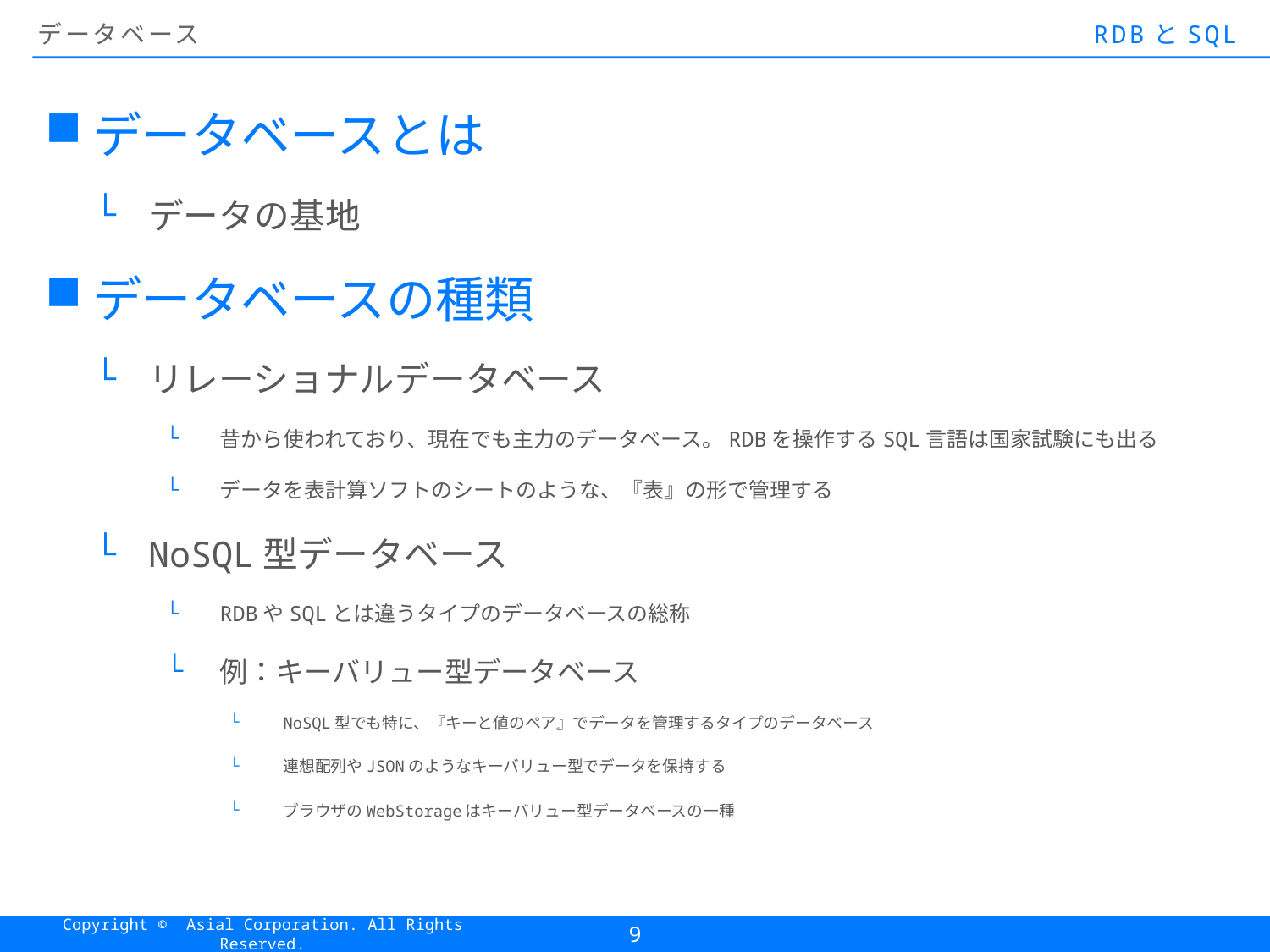

# データベース
RDBとSQL
データベースとは
データの基地
データベースの種類
リレーショナルデータベース
昔から使われており、現在でも主力のデータベース。RDBを操作するSQL言語は国家試験にも出る
データを表計算ソフトのシートのような、『表』の形で管理する
NoSQL型データベース
RDBやSQLとは違うタイプのデータベースの総称
例：キーバリュー型データベース
NoSQL型でも特に、『キーと値のペア』でデータを管理するタイプのデータベース
連想配列やJSONのようなキーバリュー型でデータを保持する
ブラウザのWebStorageはキーバリュー型データベースの一種

9